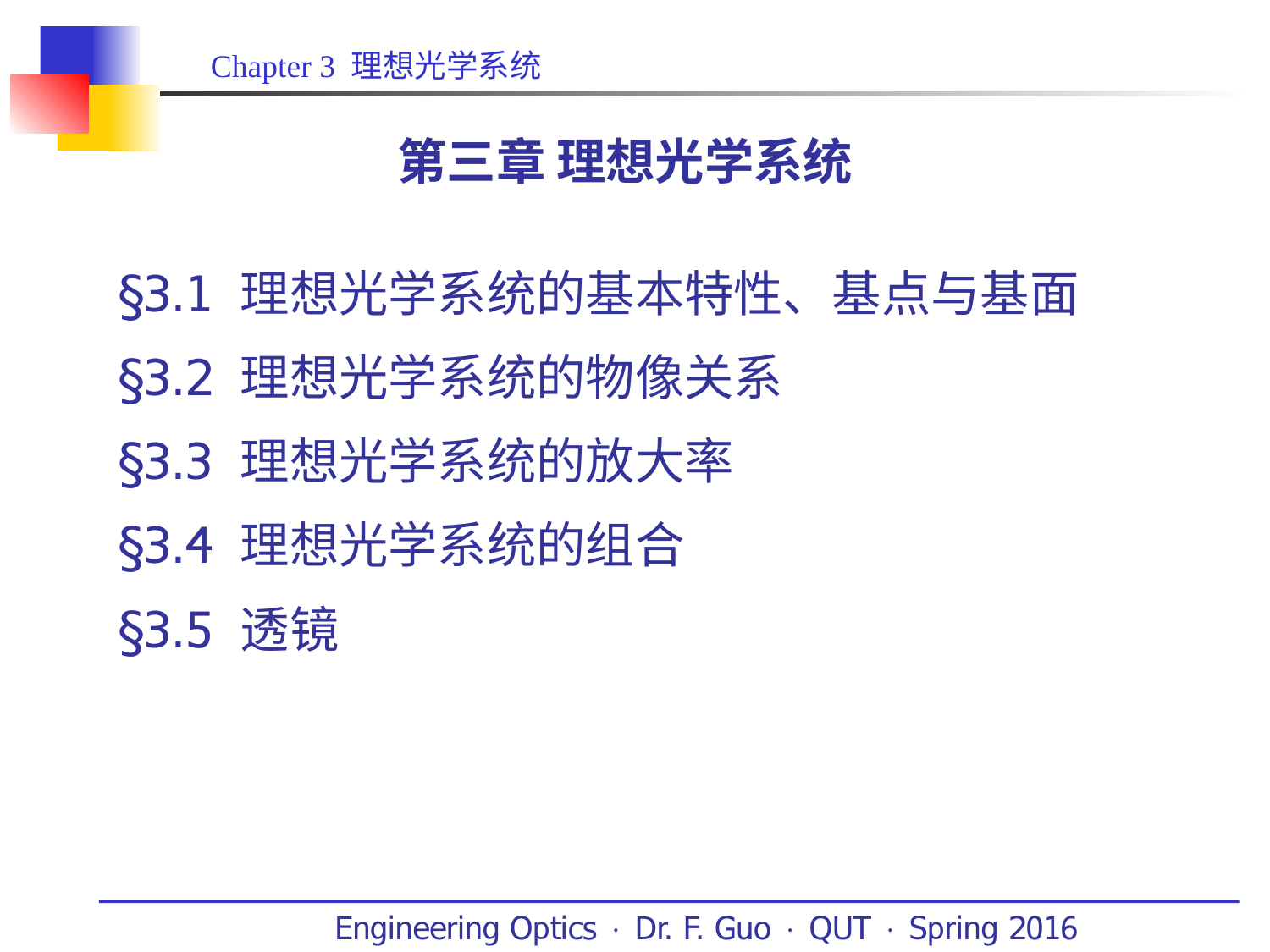

# 第三章 理想光学系统
§3.1 理想光学系统的基本特性、基点与基面
§3.2 理想光学系统的物像关系
§3.3 理想光学系统的放大率
§3.4 理想光学系统的组合
§3.5 透镜